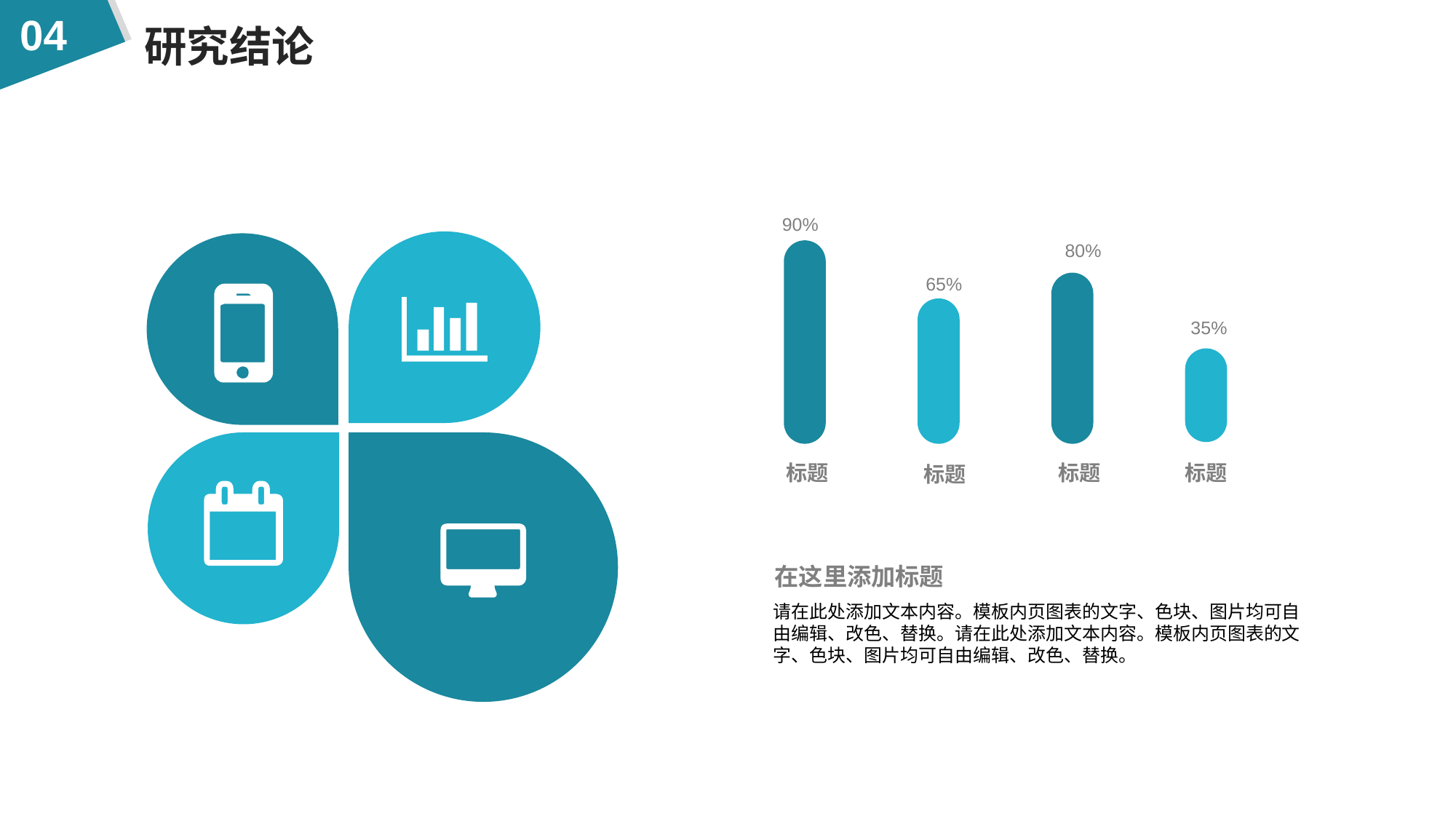

04
研究结论
90%

80%
65%

35%

标题
标题
标题
标题

在这里添加标题
请在此处添加文本内容。模板内页图表的文字、色块、图片均可自由编辑、改色、替换。请在此处添加文本内容。模板内页图表的文字、色块、图片均可自由编辑、改色、替换。